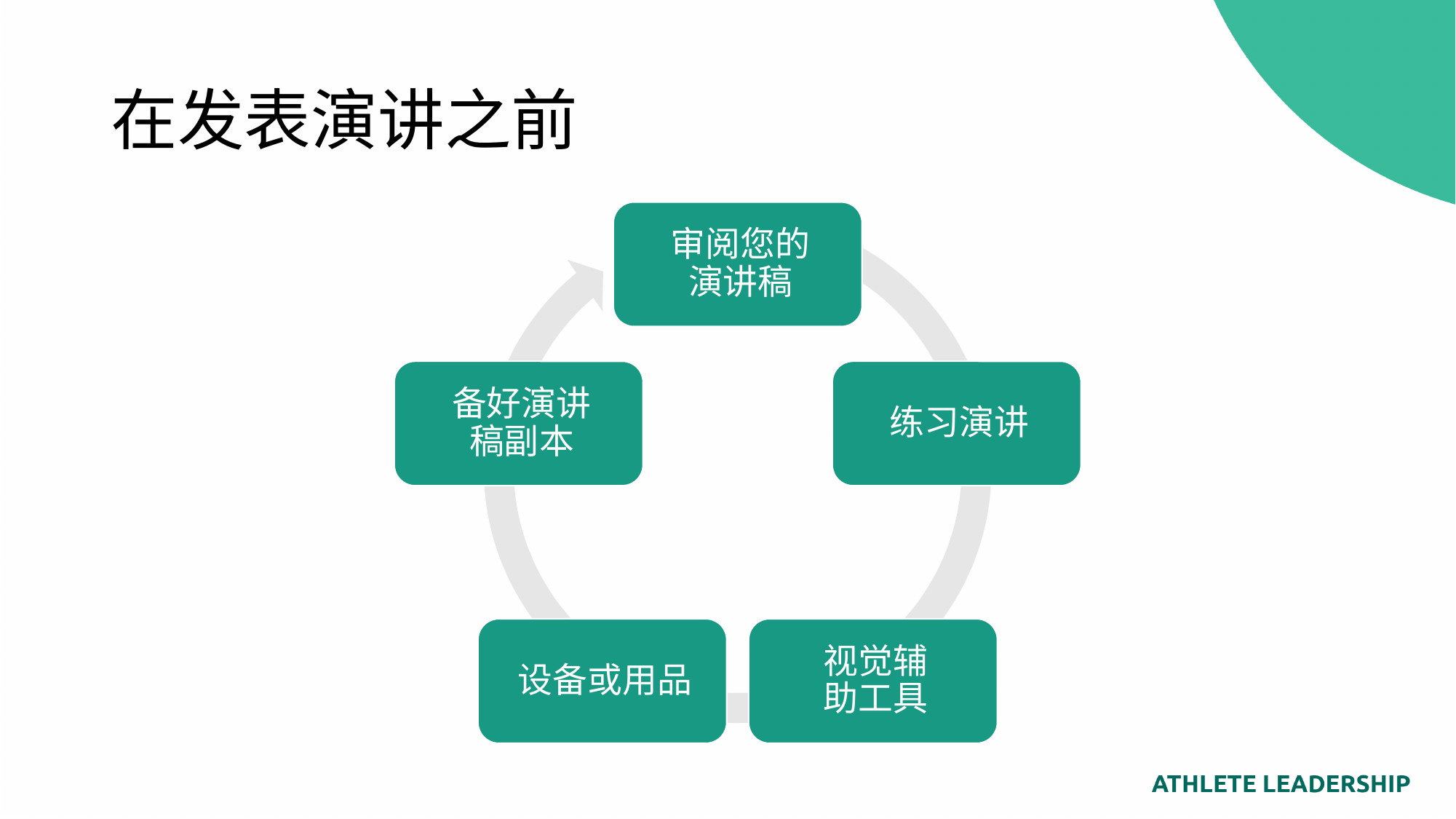

# 在发表演讲之前
审阅您的
演讲稿
练习演讲
视觉辅
助工具
设备或用品
备好演讲
稿副本